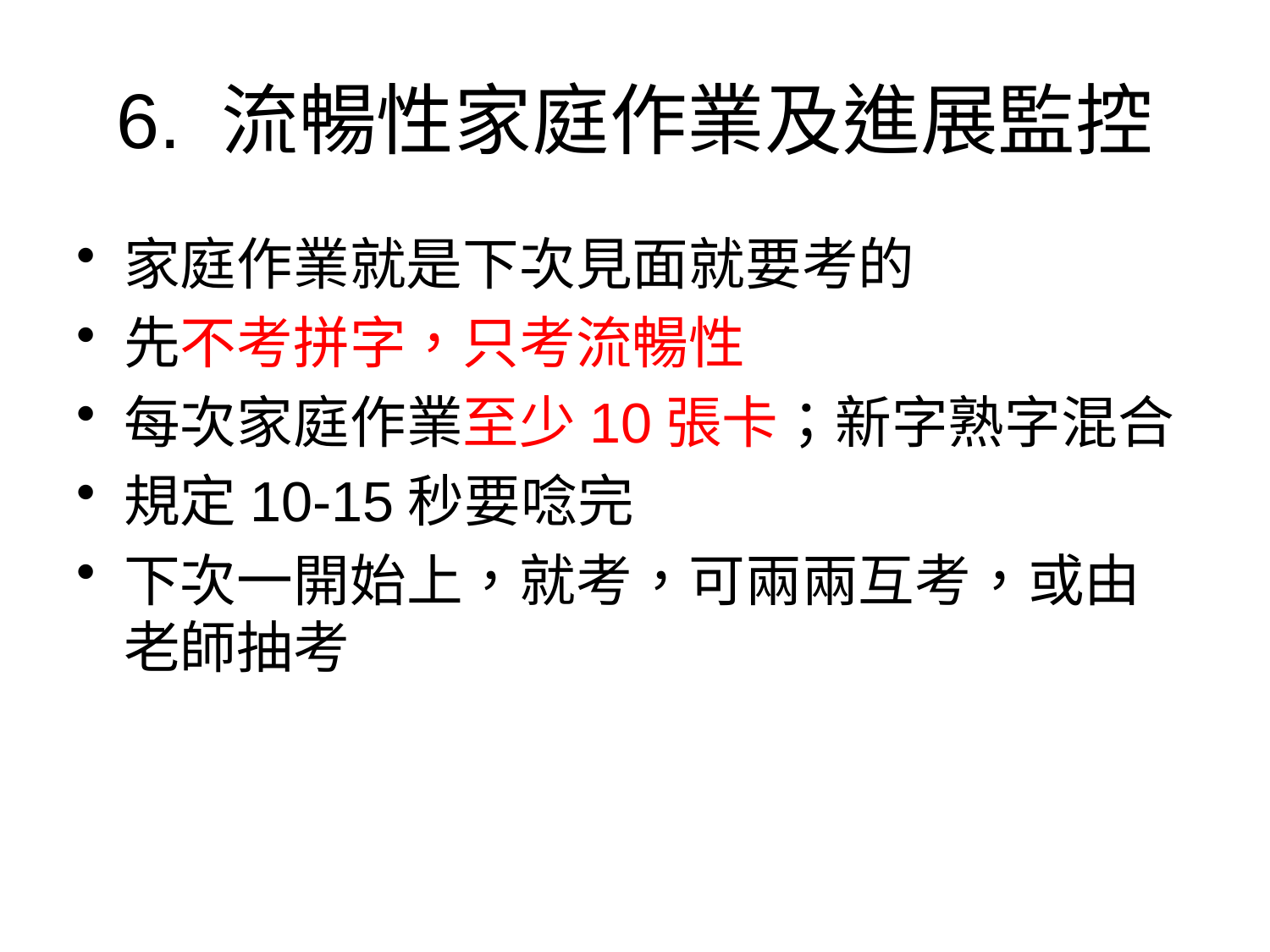

# 6. 流暢性家庭作業及進展監控
家庭作業就是下次見面就要考的
先不考拼字，只考流暢性
每次家庭作業至少10張卡；新字熟字混合
規定10-15秒要唸完
下次一開始上，就考，可兩兩互考，或由老師抽考